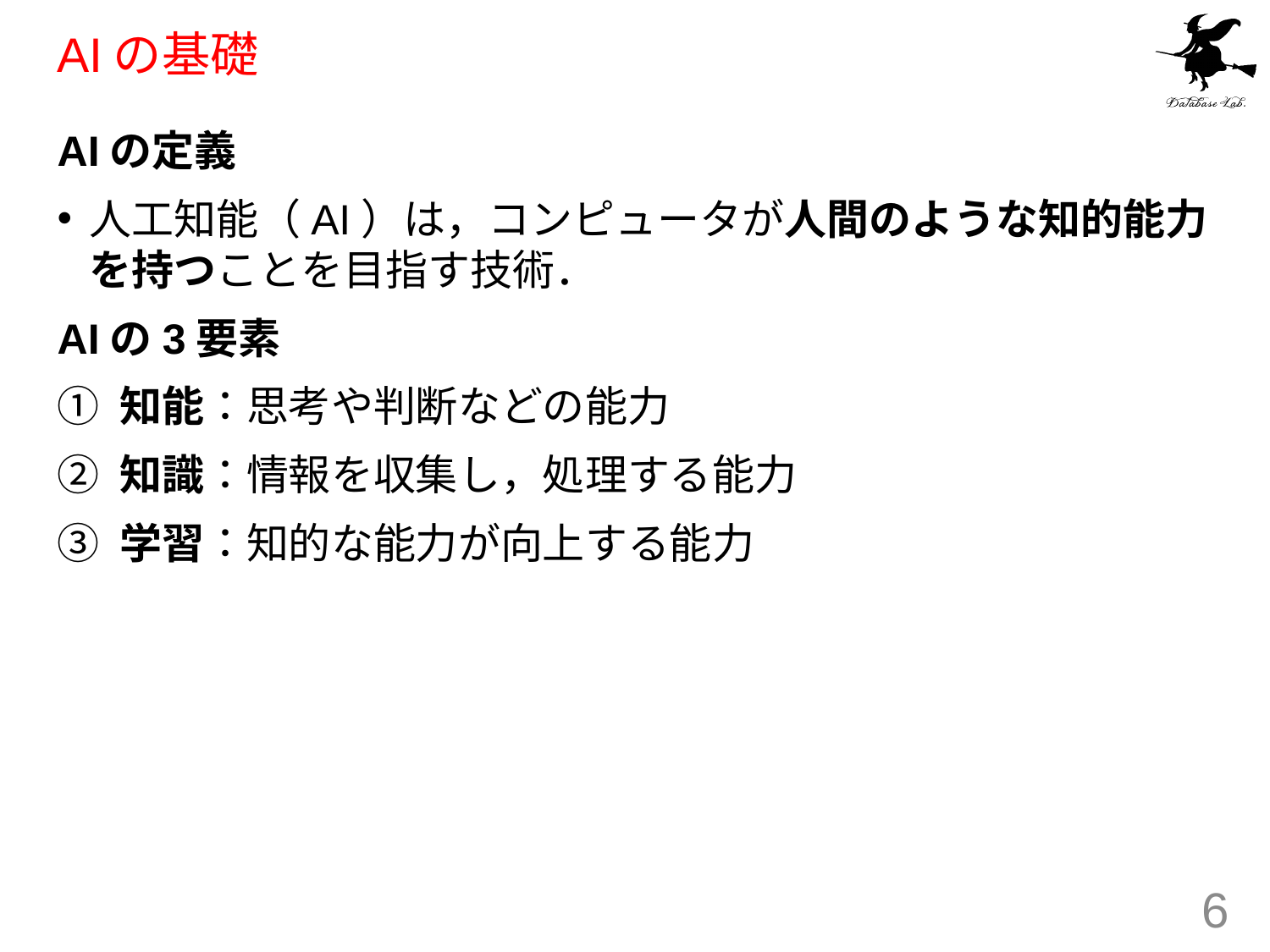

# AIの基礎
AIの定義
人工知能（AI）は，コンピュータが人間のような知的能力を持つことを目指す技術．
AIの3要素
① 知能：思考や判断などの能力
② 知識：情報を収集し，処理する能力
③ 学習：知的な能力が向上する能力

6